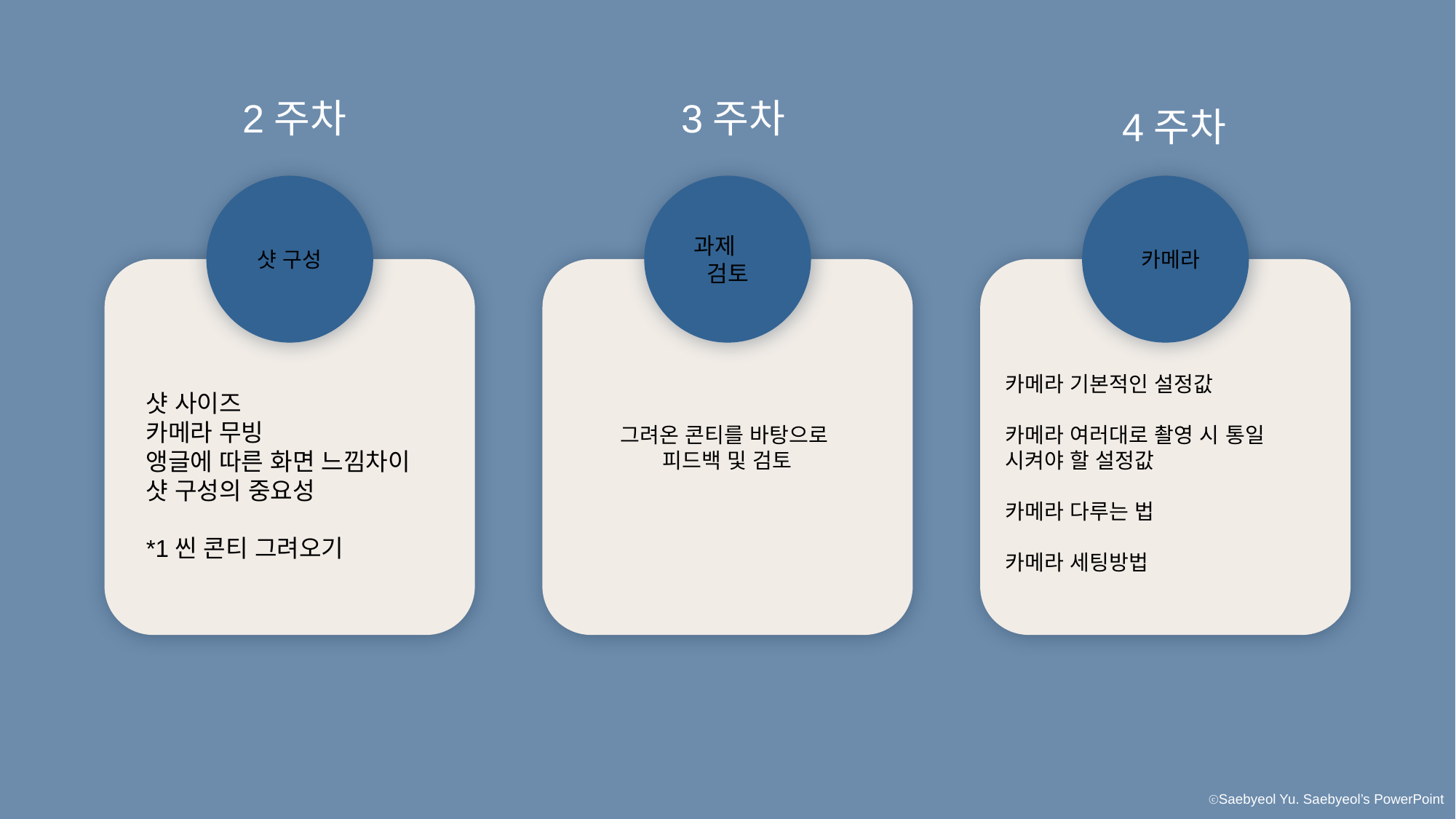

2주차
3주차
4주차
샷 구성
과제     검토
 카메라

그려온 콘티를 바탕으로
피드백 및 검토

카메라 기본적인 설정값

카메라 여러대로 촬영 시 통일 시켜야 할 설정값

카메라 다루는 법

카메라 세팅방법
샷 사이즈
카메라 무빙
앵글에 따른 화면 느낌차이
샷 구성의 중요성

*1씬 콘티 그려오기